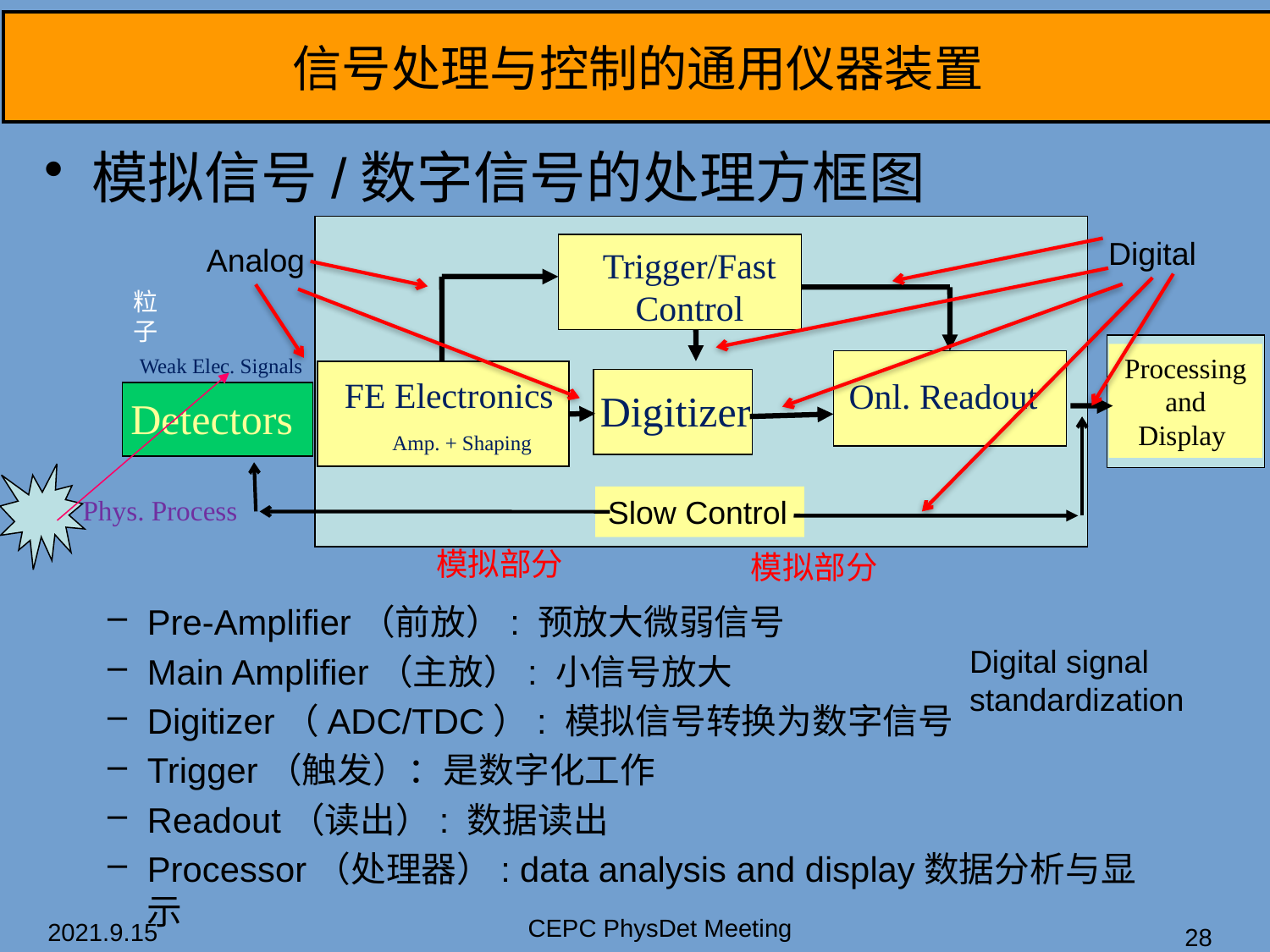

# 信号处理与控制的通用仪器装置

模拟信号/数字信号的处理方框图

Pre-Amplifier（前放）: 预放大微弱信号
Main Amplifier（主放）: 小信号放大
Digitizer（ADC/TDC）: 模拟信号转换为数字信号
Trigger（触发）：是数字化工作
Readout（读出）: 数据读出
Processor（处理器）: data analysis and display数据分析与显示

Digital
Analog

Trigger/Fast Control

粒子

Processing and Display
Weak Elec. Signals

FE Electronics
Onl. Readout

Digitizer

Detectors

Amp. + Shaping

Phys. Process
Slow Control

模拟部分
模拟部分
Digital signal
standardization
CEPC PhysDet Meeting
2021.9.15
28